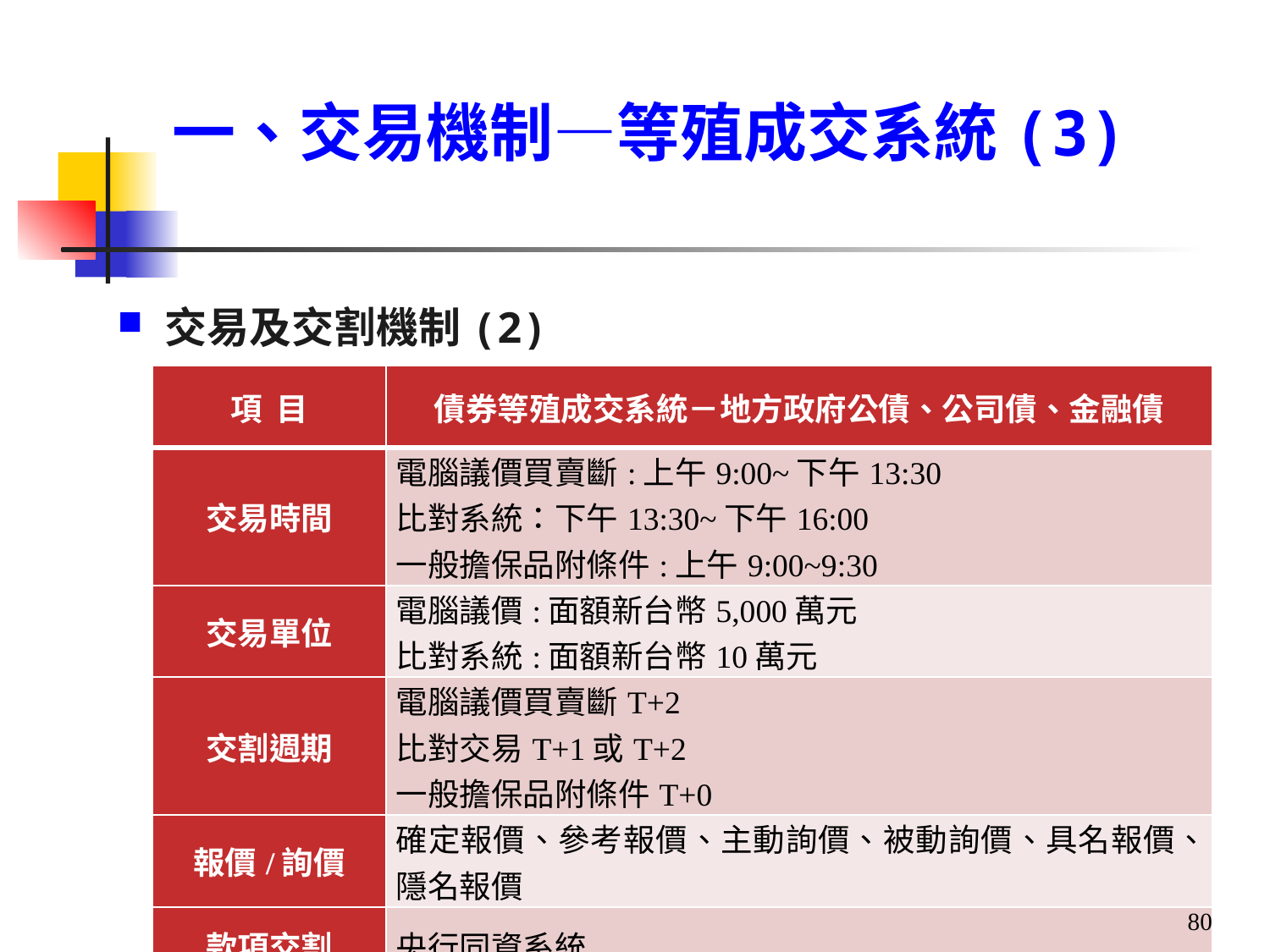

一、交易機制—等殖成交系統(3)
交易及交割機制(2)
| 項 目 | 債券等殖成交系統－地方政府公債、公司債、金融債 |
| --- | --- |
| 交易時間 | 電腦議價買賣斷:上午9:00~下午13:30 比對系統：下午13:30~下午16:00 一般擔保品附條件:上午9:00~9:30 |
| 交易單位 | 電腦議價:面額新台幣5,000萬元 比對系統:面額新台幣10萬元 |
| 交割週期 | 電腦議價買賣斷T+2 比對交易T+1或T+2 一般擔保品附條件T+0 |
| 報價/詢價 | 確定報價、參考報價、主動詢價、被動詢價、具名報價、隱名報價 |
| 款項交割 | 央行同資系統 |
80